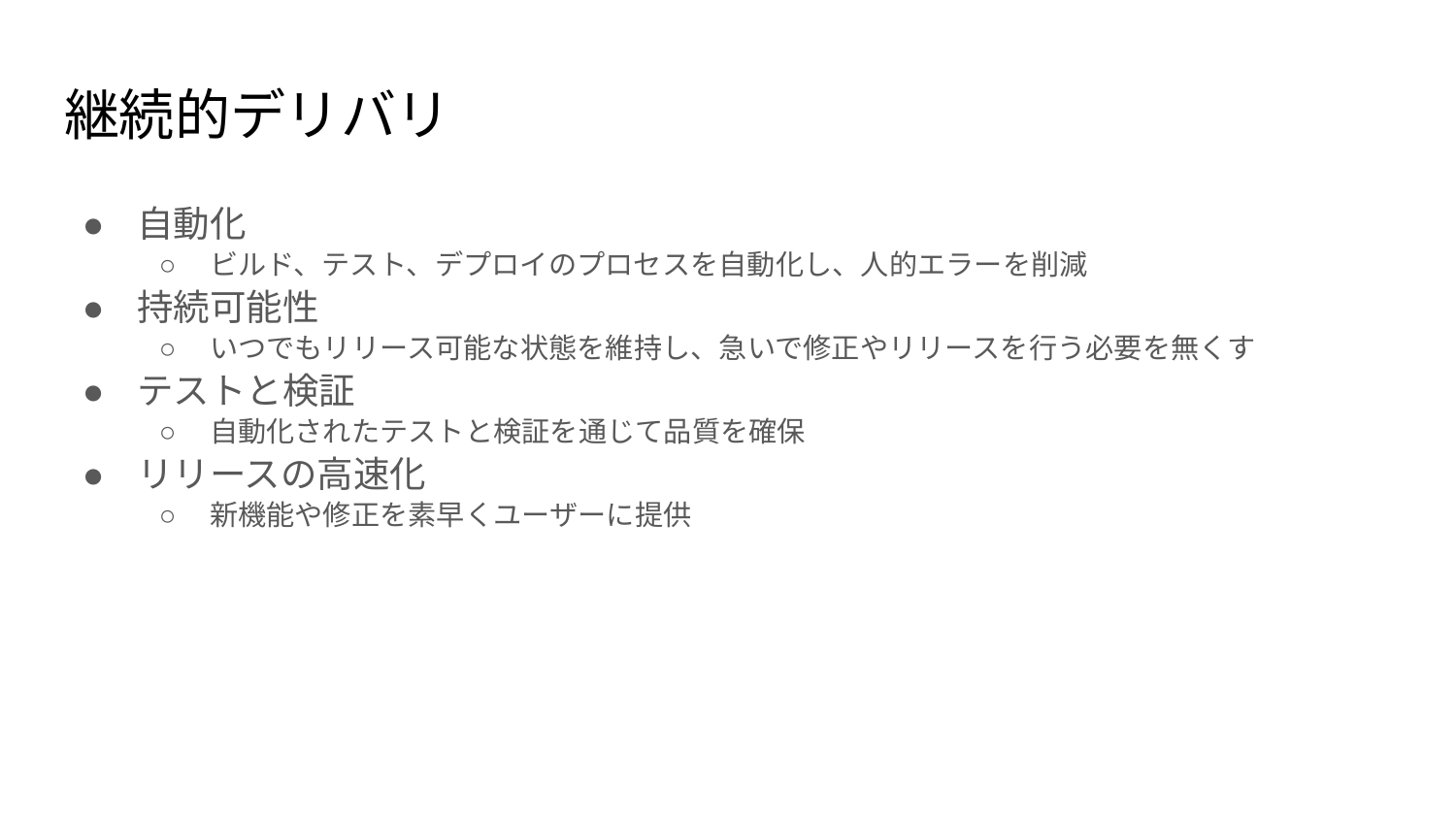

# 継続的デリバリ
自動化
ビルド、テスト、デプロイのプロセスを自動化し、人的エラーを削減
持続可能性
いつでもリリース可能な状態を維持し、急いで修正やリリースを行う必要を無くす
テストと検証
自動化されたテストと検証を通じて品質を確保
リリースの高速化
新機能や修正を素早くユーザーに提供